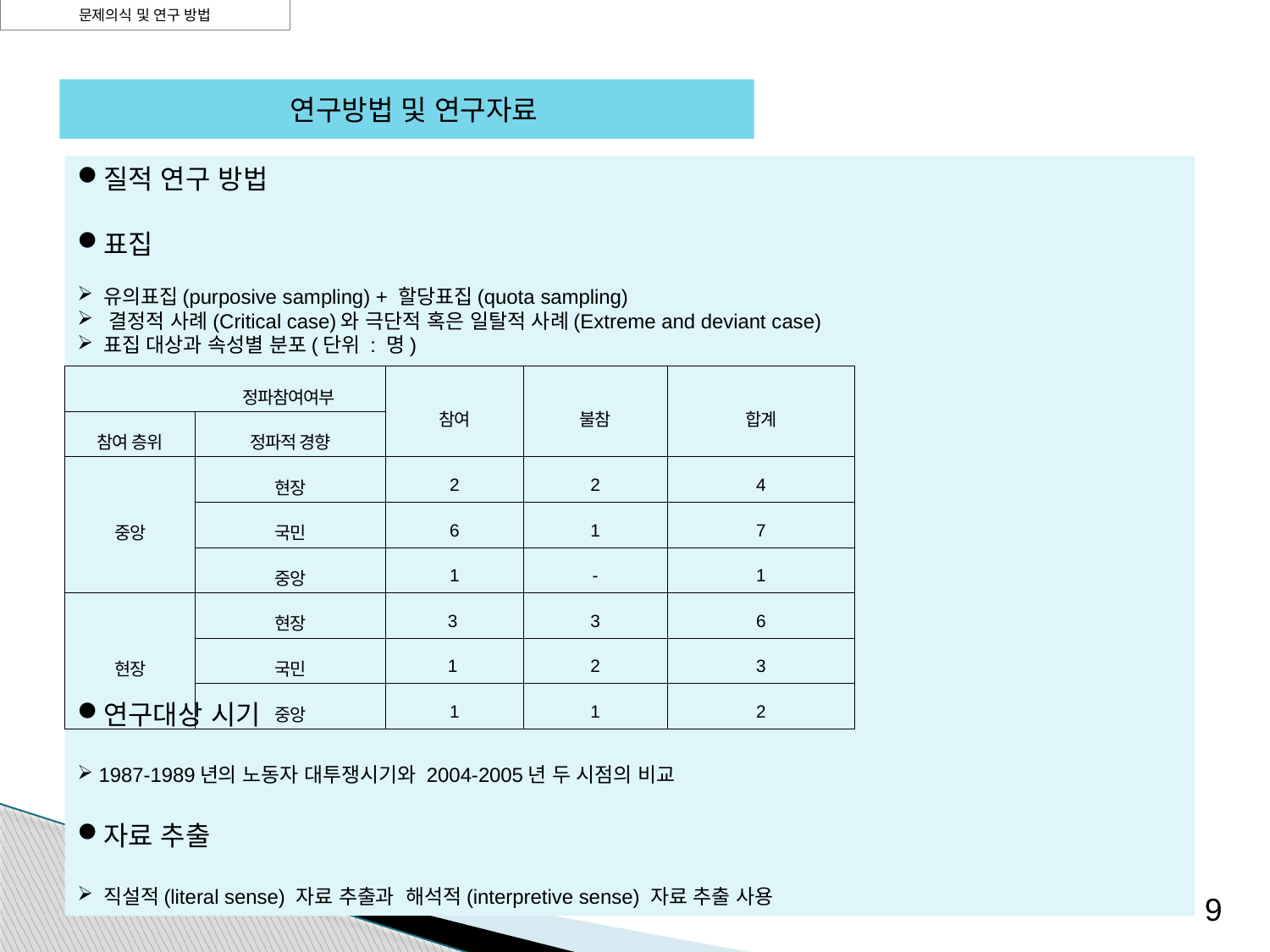

문제의식 및 연구 방법

|  |  |  |  |  |
| --- | --- | --- | --- | --- |
|  | 정파참여여부 | 참여 | 불참 | 합계 |
| 참여 층위 | 정파적 경향 |  |  |  |
| 중앙 | 현장 | 2 | 2 | 4 |
|  | 국민 | 6 | 1 | 7 |
|  | 중앙 | 1 | - | 1 |
| 현장 | 현장 | 3 | 3 | 6 |
|  | 국민 | 1 | 2 | 3 |
|  | 중앙 | 1 | 1 | 2 |
 연구방법 및 연구자료
질적 연구 방법

표집

 유의표집(purposive sampling) + 할당표집(quota sampling)
  결정적 사례(Critical case)와 극단적 혹은 일탈적 사례(Extreme and deviant case)
 표집 대상과 속성별 분포(단위 : 명)

연구대상 시기

 1987-1989년의 노동자 대투쟁시기와 2004-2005년 두 시점의 비교

자료 추출

 직설적(literal sense) 자료 추출과  해석적(interpretive sense) 자료 추출 사용

9